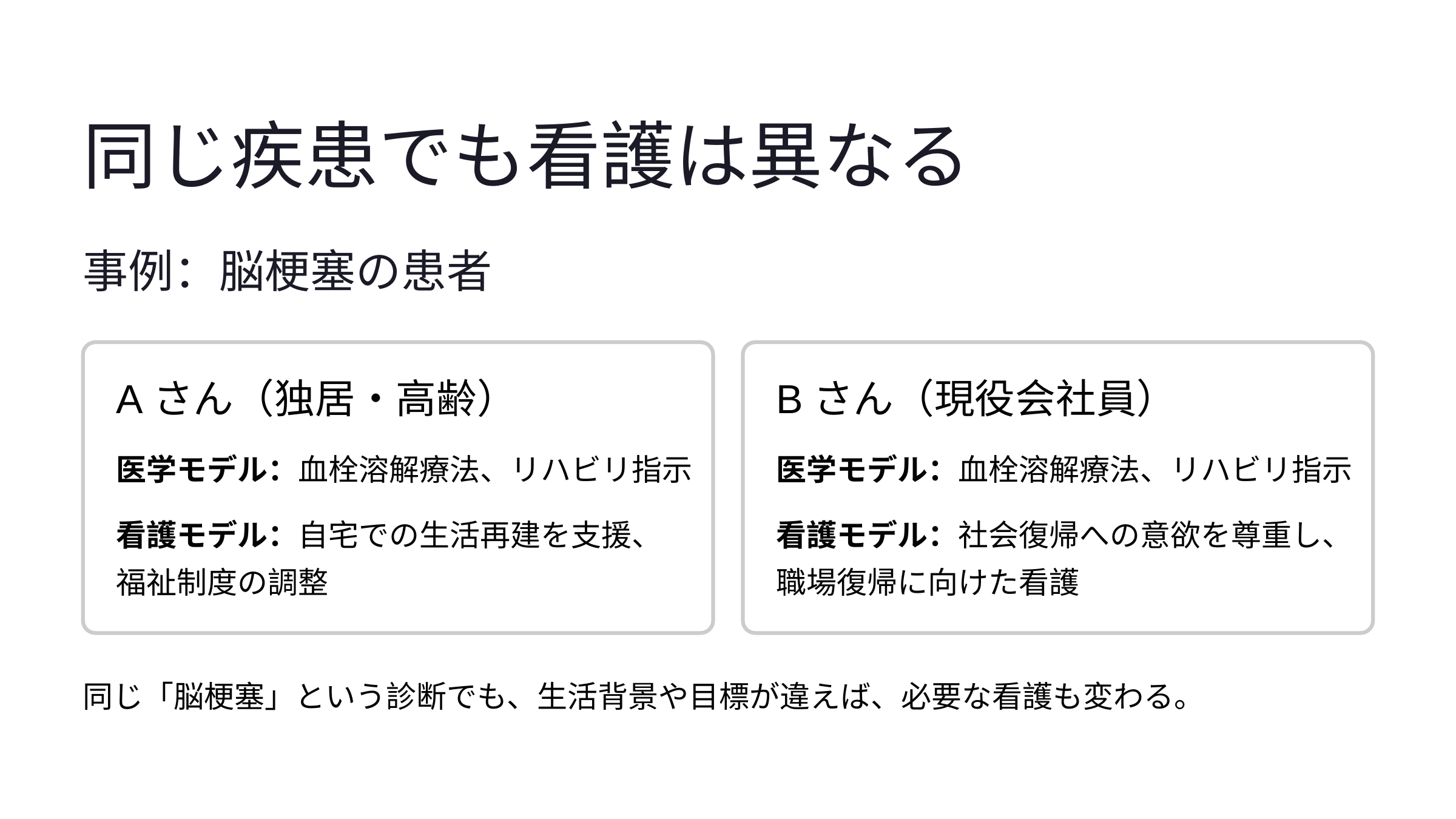

同じ疾患でも看護は異なる
事例：脳梗塞の患者

Aさん（独居・高齢）
Bさん（現役会社員）
医学モデル：血栓溶解療法、リハビリ指示
医学モデル：血栓溶解療法、リハビリ指示
看護モデル：自宅での生活再建を支援、福祉制度の調整
看護モデル：社会復帰への意欲を尊重し、職場復帰に向けた看護
同じ「脳梗塞」という診断でも、生活背景や目標が違えば、必要な看護も変わる。